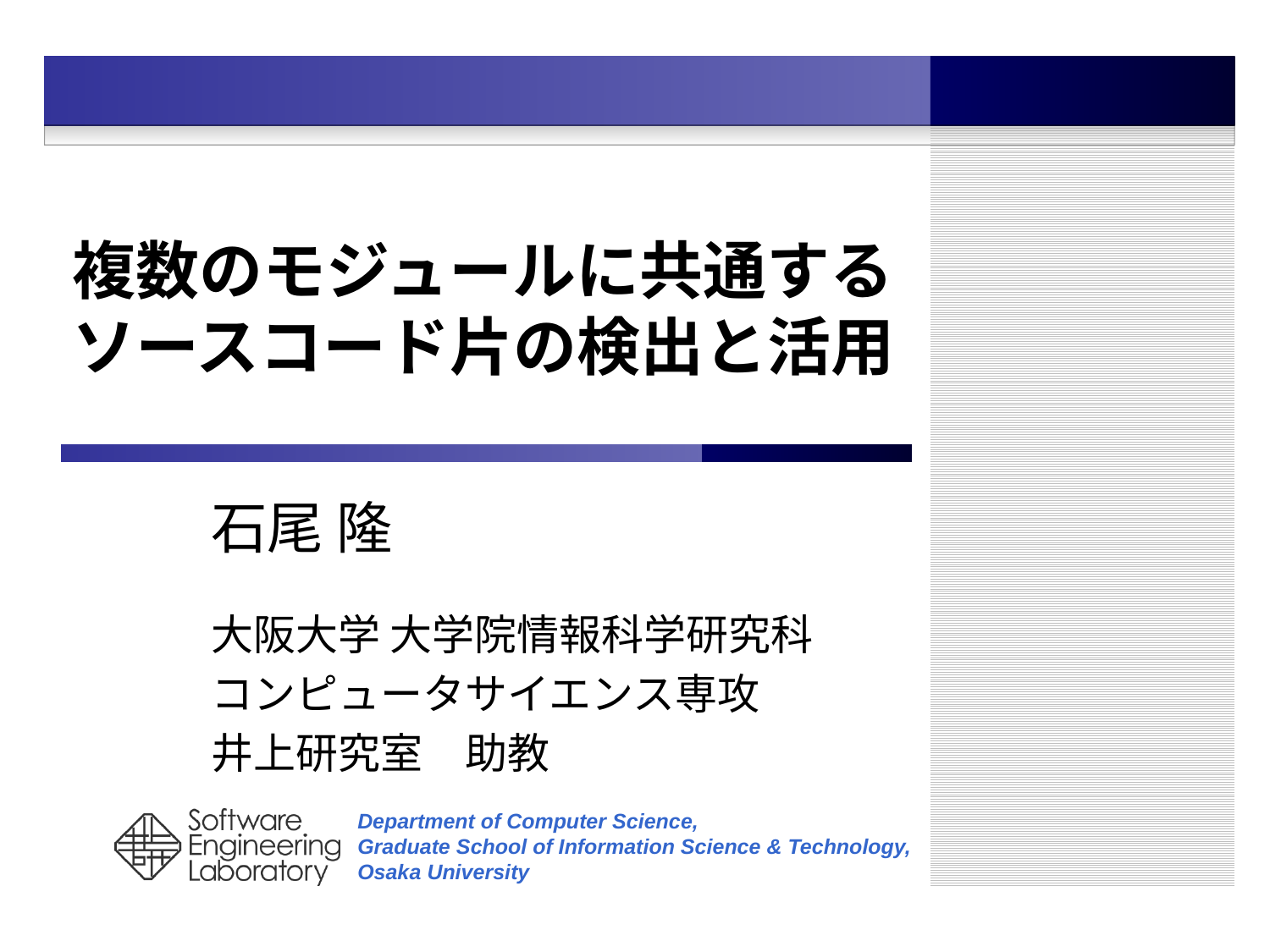

# 複数のモジュールに共通する ソースコード片の検出と活用
石尾 隆

大阪大学 大学院情報科学研究科
コンピュータサイエンス専攻
井上研究室　助教